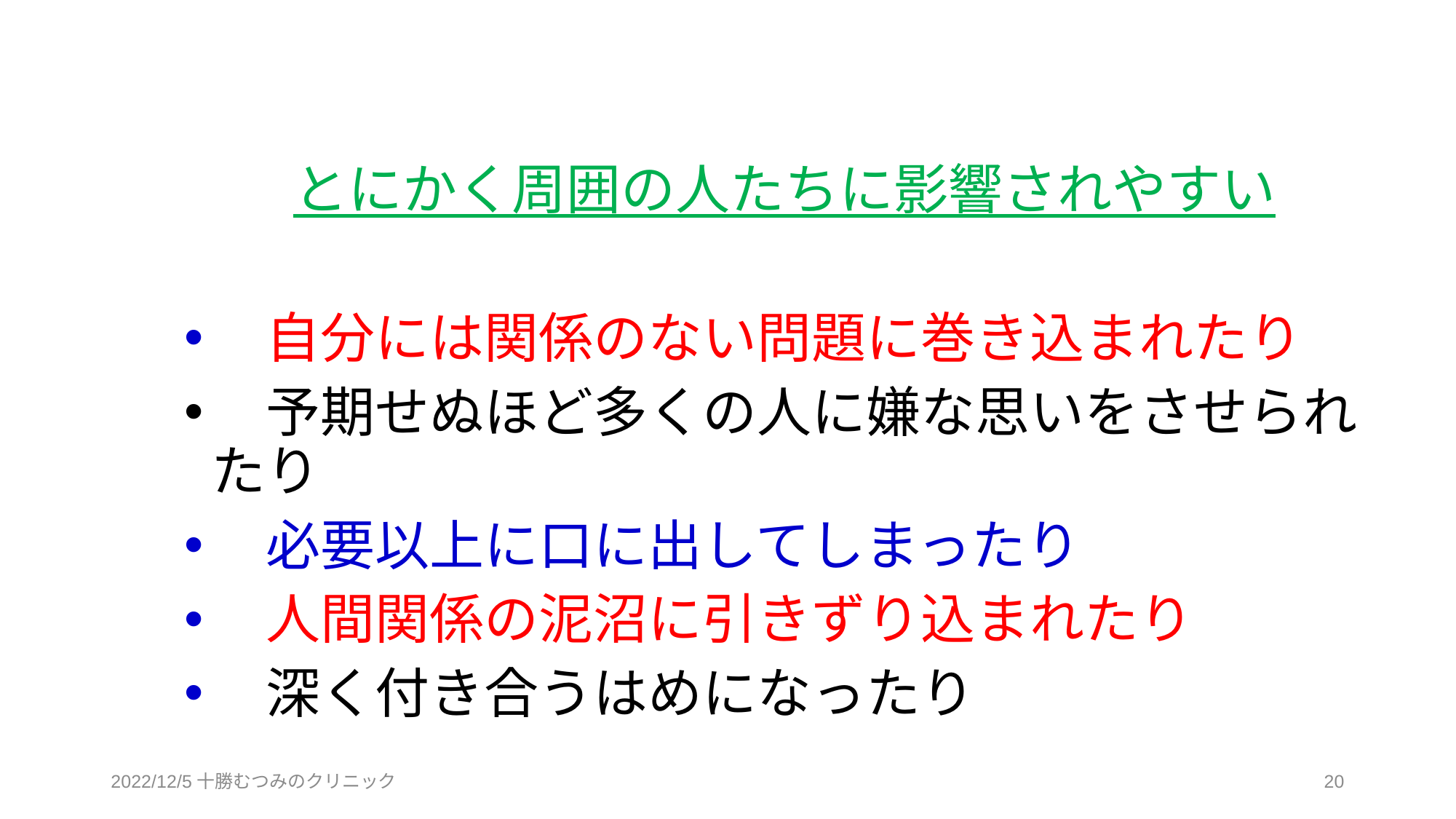

とにかく周囲の人たちに影響されやすい

　自分には関係のない問題に巻き込まれたり
　予期せぬほど多くの人に嫌な思いをさせられたり
　必要以上に口に出してしまったり
　人間関係の泥沼に引きずり込まれたり
　深く付き合うはめになったり

2022/12/5十勝むつみのクリニック
20